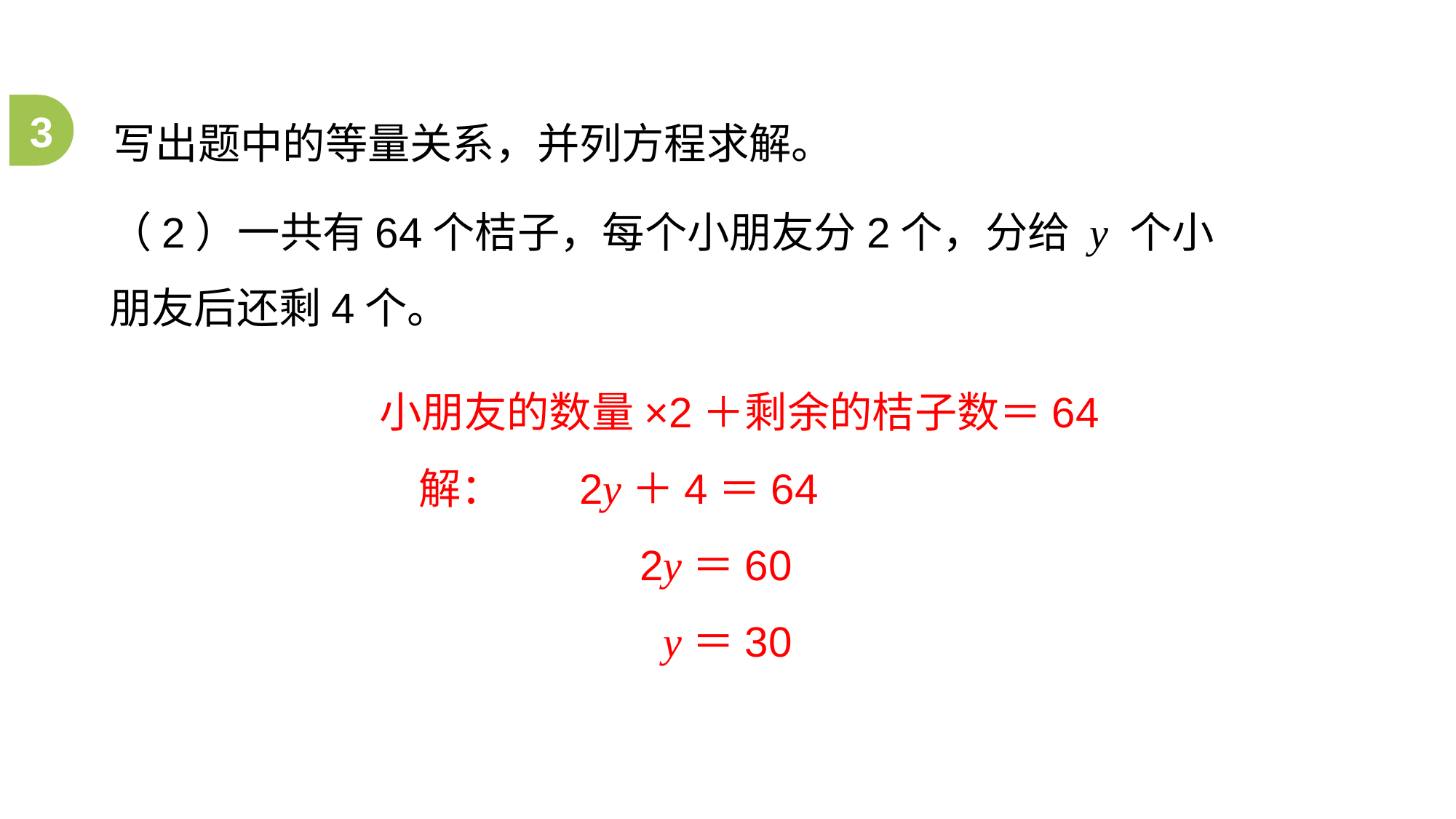

写出题中的等量关系，并列方程求解。
3
（2）一共有64个桔子，每个小朋友分2个，分给 y 个小朋友后还剩4个。
小朋友的数量×2＋剩余的桔子数＝64
   解：       2y＋4＝64
                      2y＝60
                        y＝30